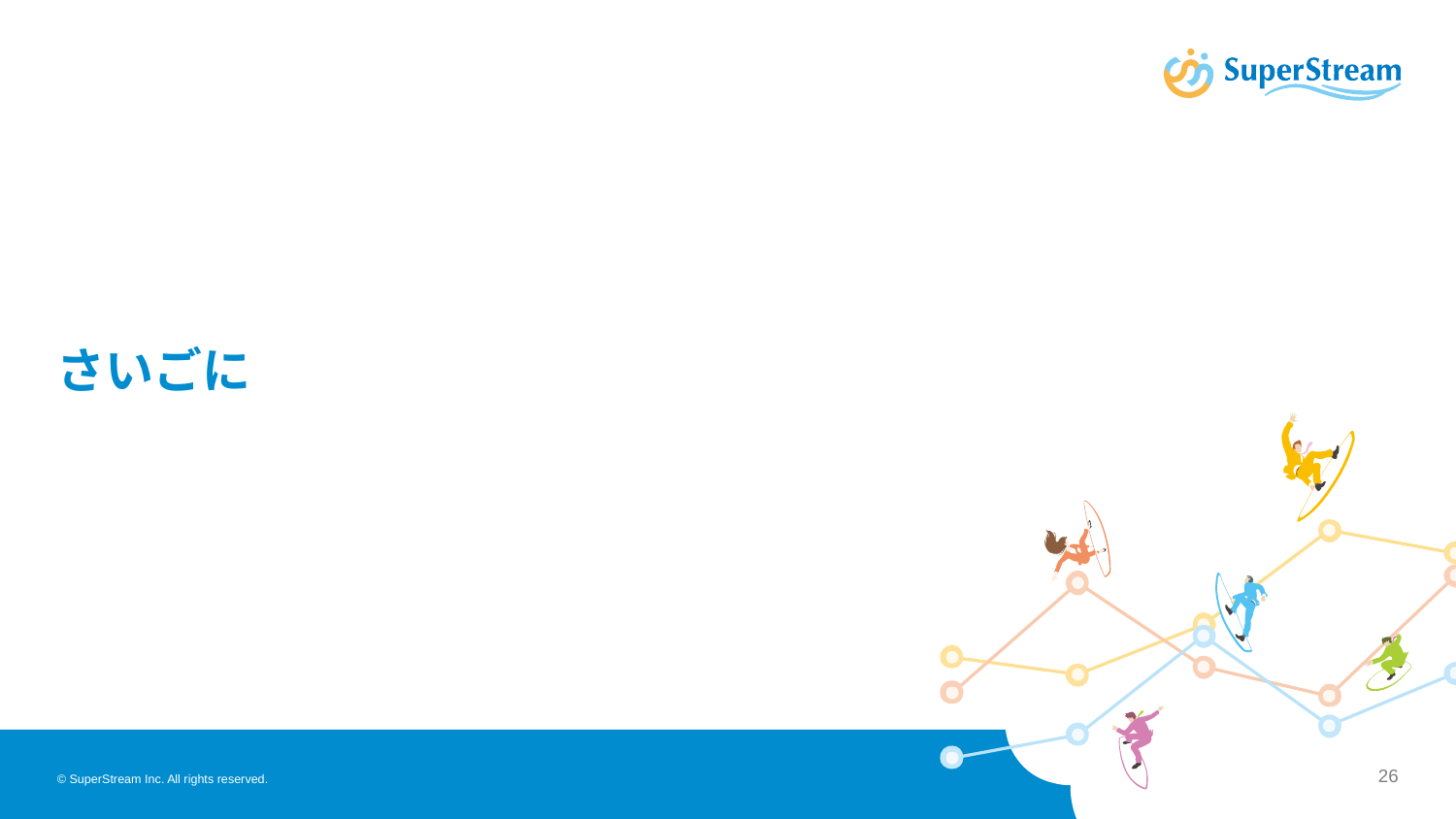

# さいごに
© SuperStream Inc. All rights reserved.
26